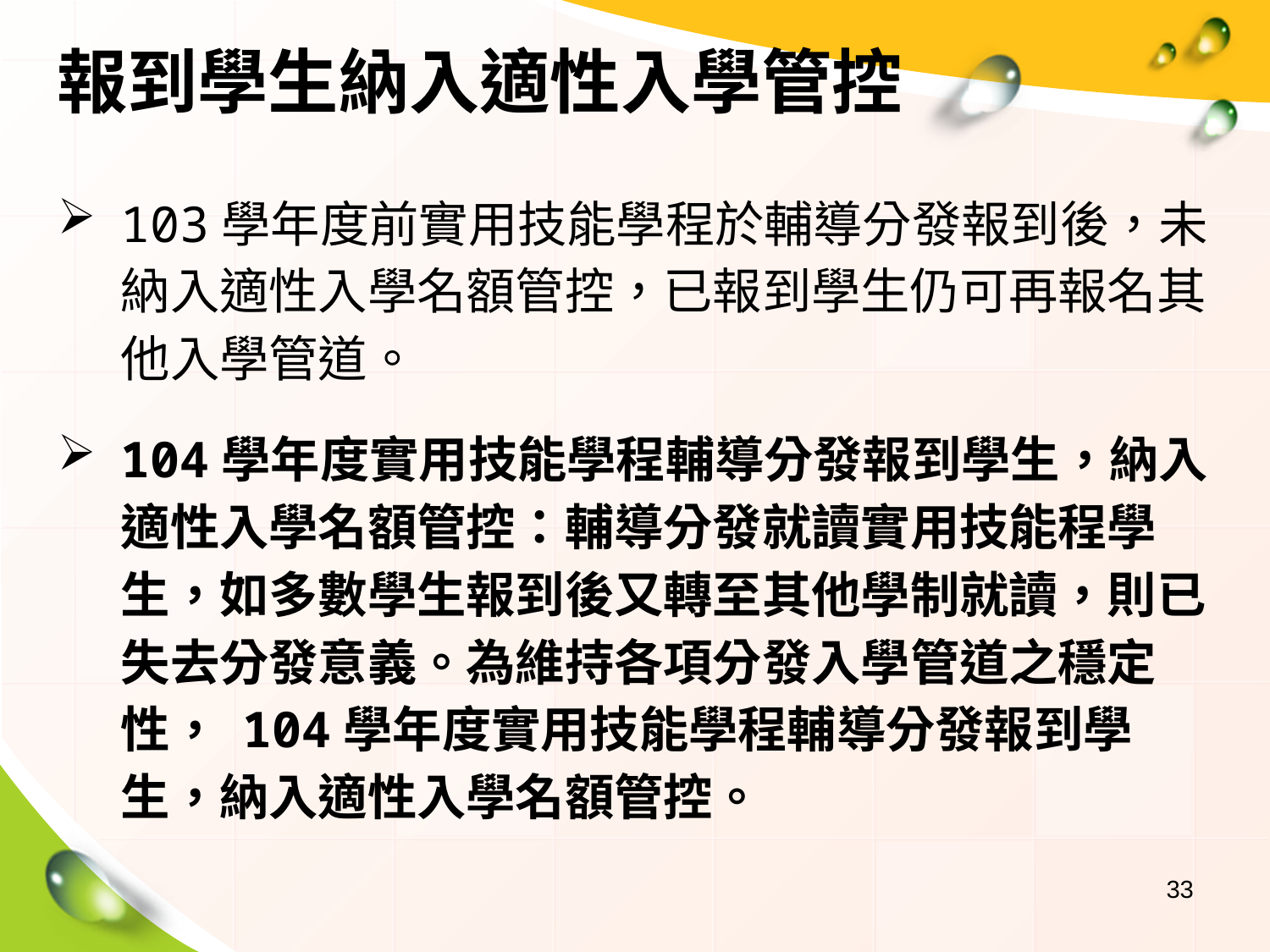

報到學生納入適性入學管控
103學年度前實用技能學程於輔導分發報到後，未納入適性入學名額管控，已報到學生仍可再報名其他入學管道。

104學年度實用技能學程輔導分發報到學生，納入適性入學名額管控：輔導分發就讀實用技能程學生，如多數學生報到後又轉至其他學制就讀，則已失去分發意義。為維持各項分發入學管道之穩定性， 104學年度實用技能學程輔導分發報到學生，納入適性入學名額管控。

33